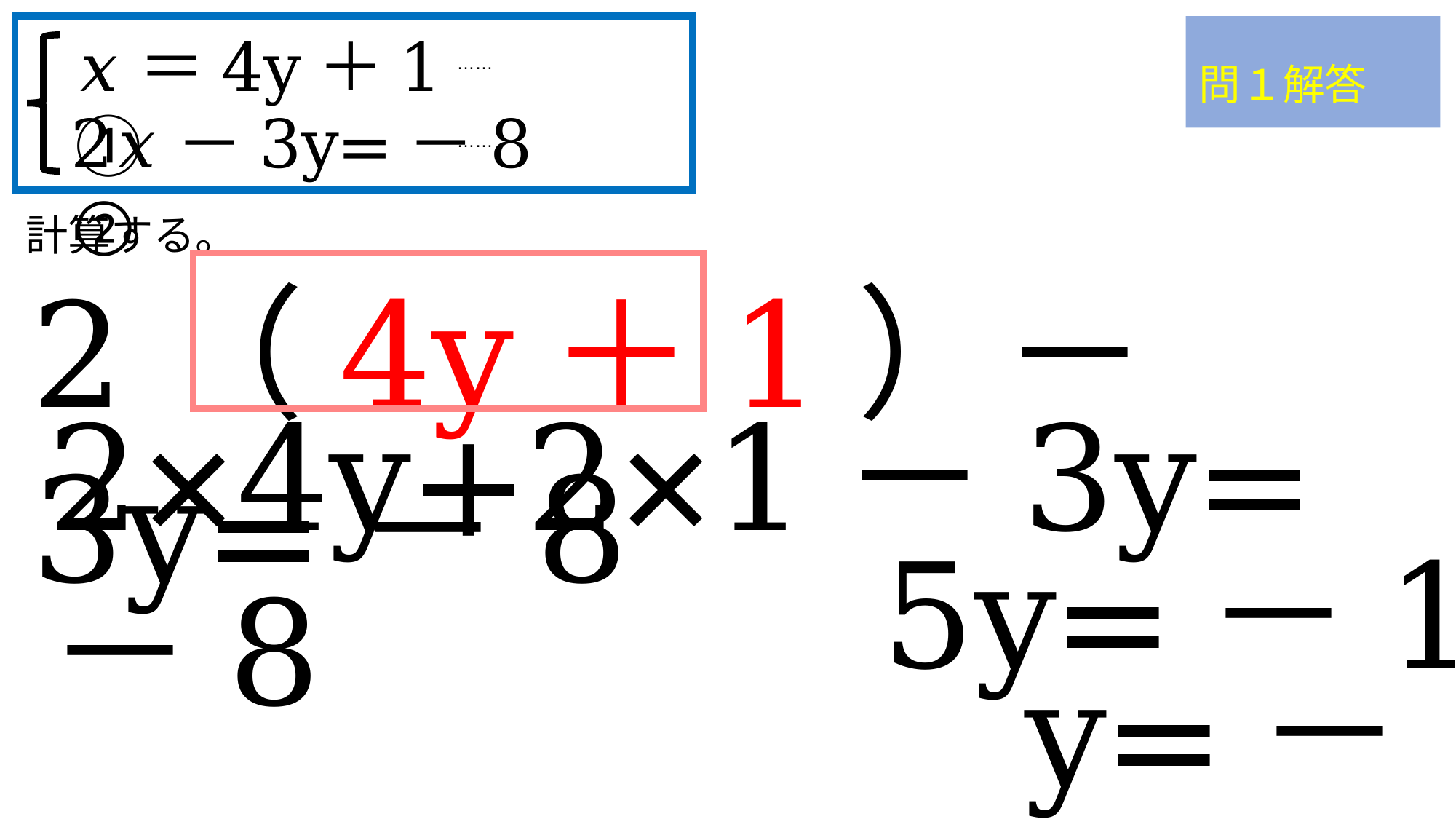

𝑥＝4y＋1　 　 ①
2𝑥－3y=－8     ②

……
……

問１解答
# 計算する。

2（4y＋1）－3y=－8
2×4y+2×1－3y=－8
5y=－10
     y=－2